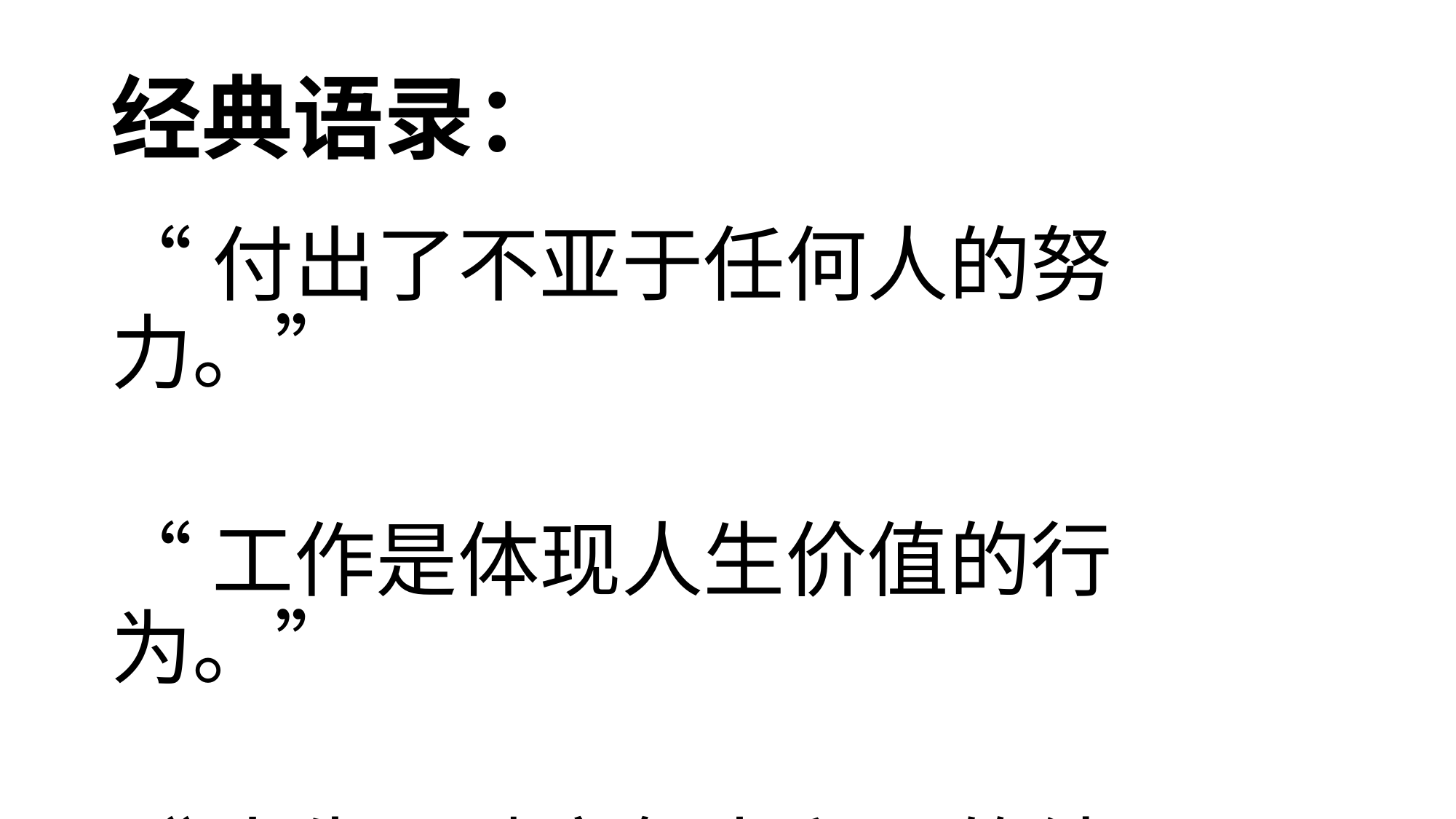

# 经典语录：
“付出了不亚于任何人的努力。”

“工作是体现人生价值的行为。”

“人生是踏实努力积累的结果。”